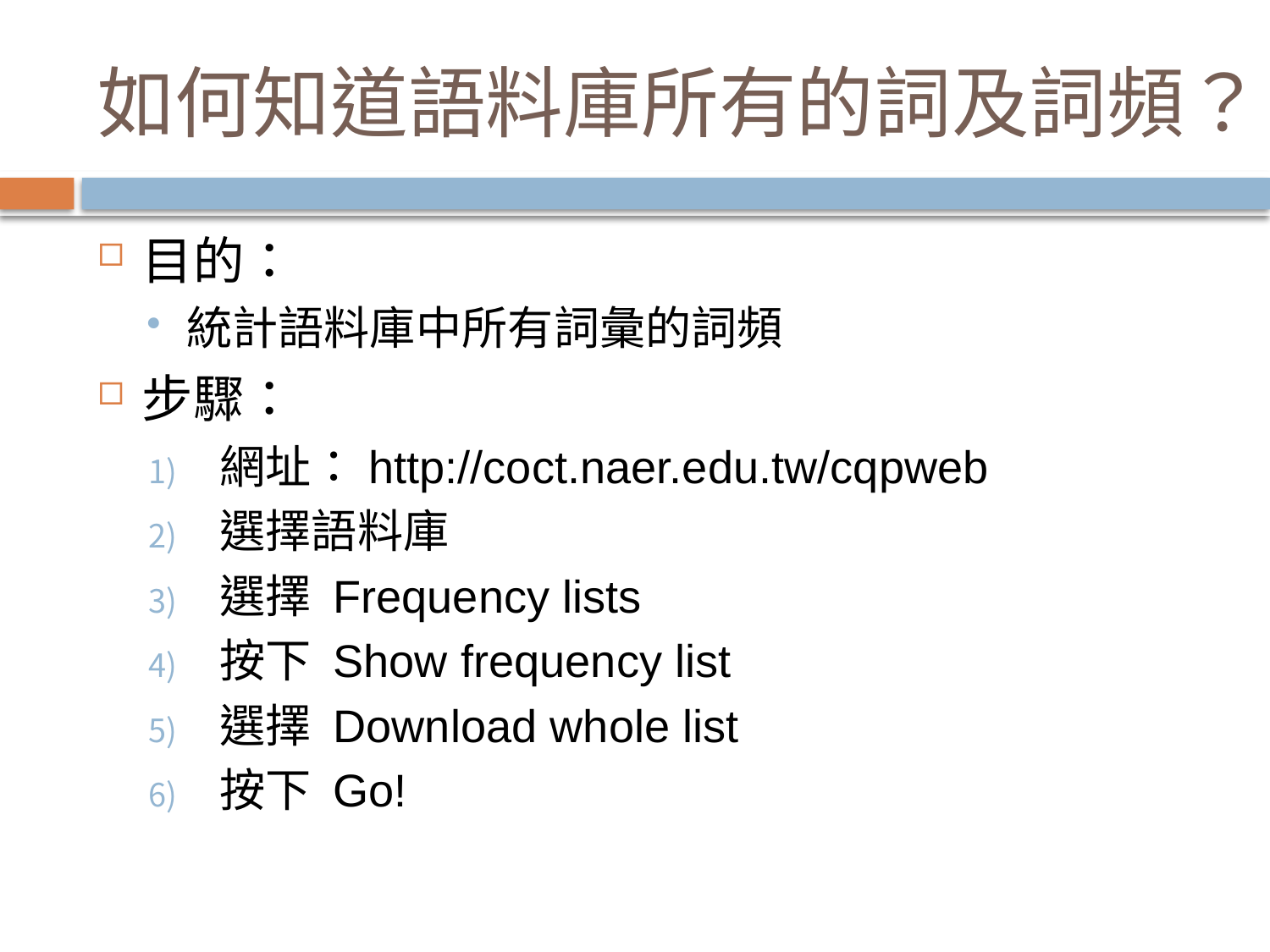

# 如何知道語料庫所有的詞及詞頻？
目的：
統計語料庫中所有詞彙的詞頻
步驟：
網址：http://coct.naer.edu.tw/cqpweb
選擇語料庫
選擇 Frequency lists
按下 Show frequency list
選擇 Download whole list
按下 Go!